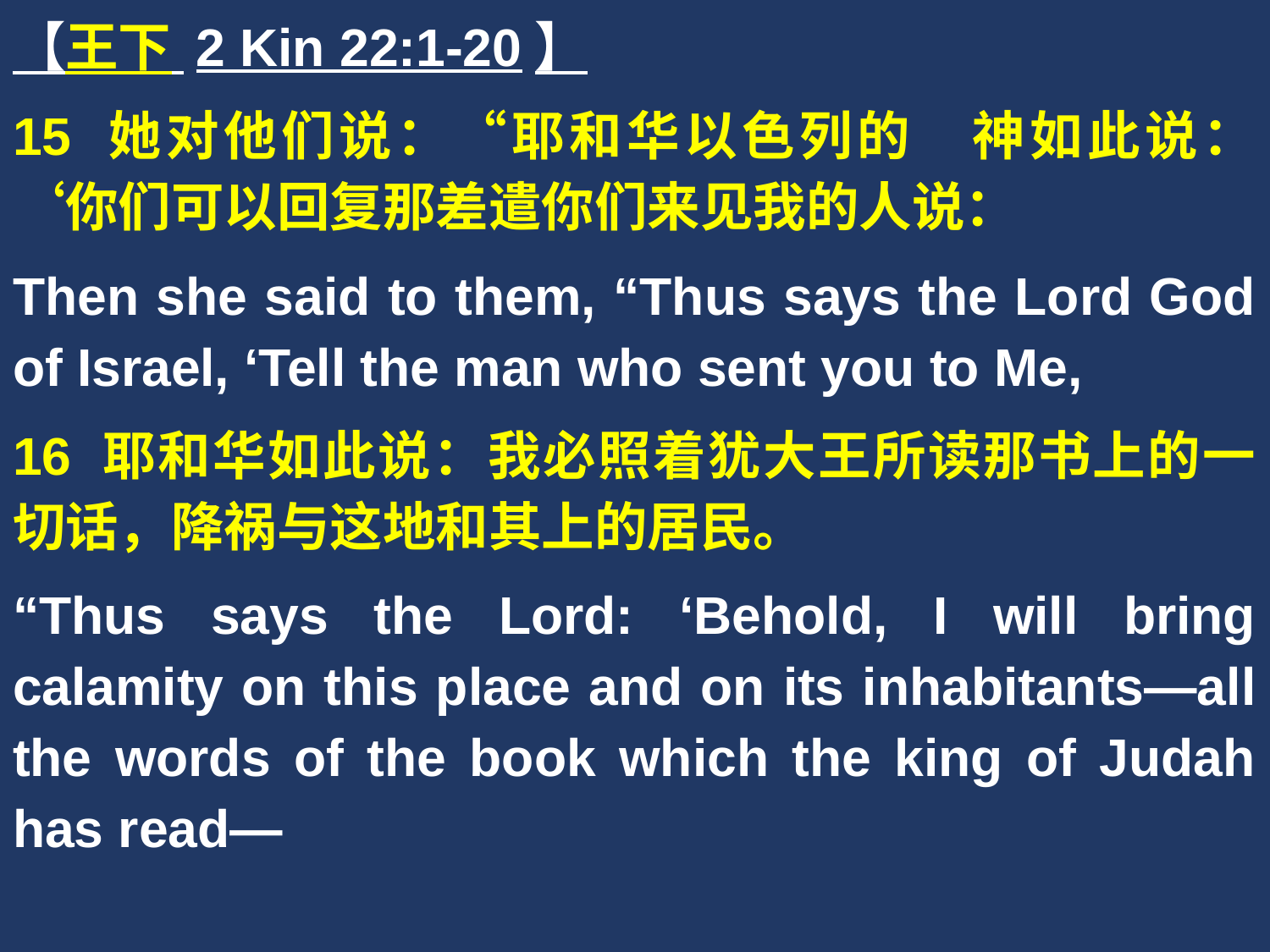

【王下 2 Kin 22:1-20】
15 她对他们说：“耶和华以色列的　神如此说：‘你们可以回复那差遣你们来见我的人说：
Then she said to them, “Thus says the Lord God of Israel, ‘Tell the man who sent you to Me,
16 耶和华如此说：我必照着犹大王所读那书上的一切话，降祸与这地和其上的居民。
“Thus says the Lord: ‘Behold, I will bring calamity on this place and on its inhabitants—all the words of the book which the king of Judah has read—